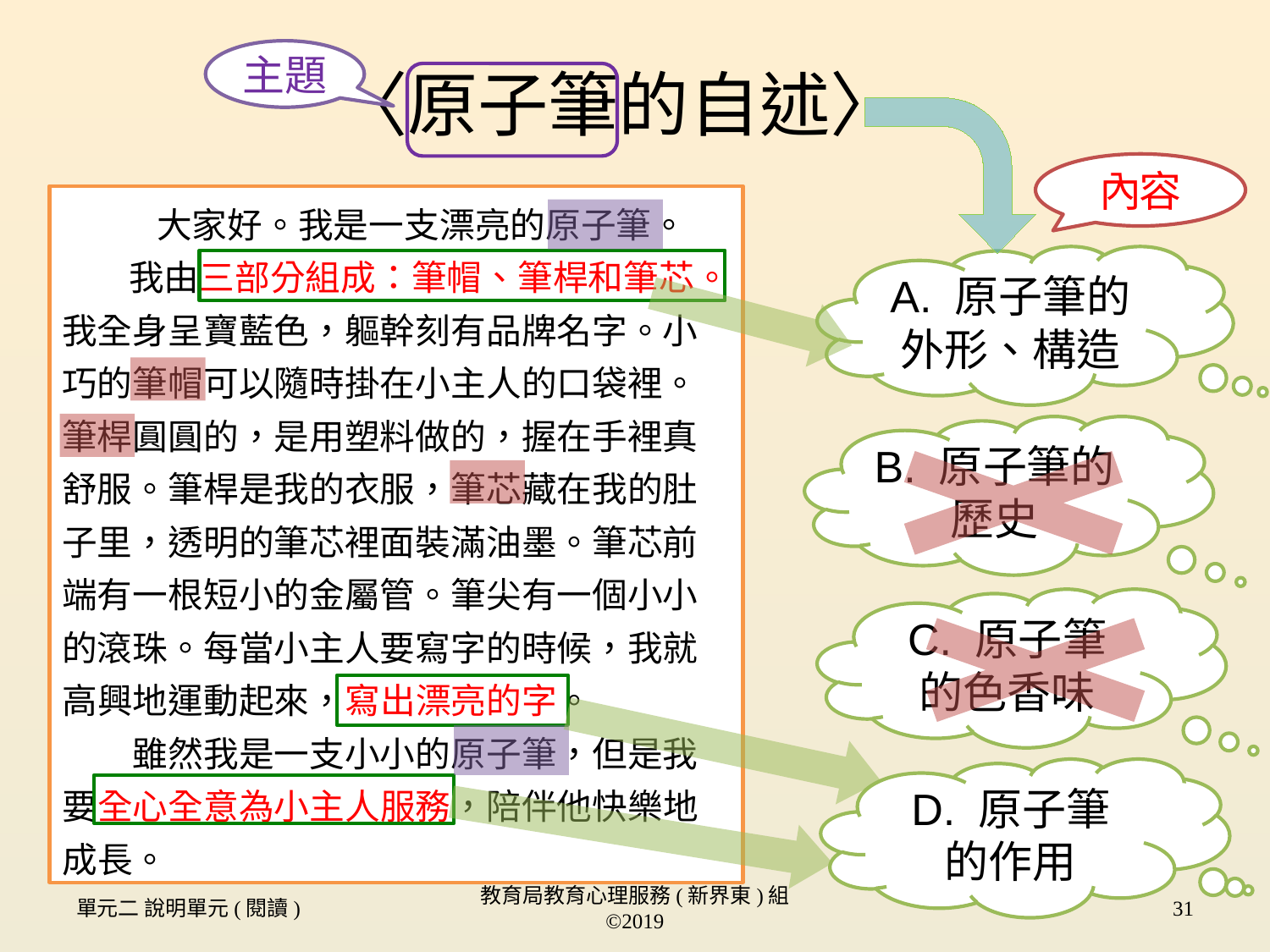

# 〈原子筆的自述〉
主題

內容
           大家好。我是一支漂亮的原子筆。
 　   我由三部分組成：筆帽、筆桿和筆芯。我全身呈寶藍色，軀幹刻有品牌名字。小巧的筆帽可以隨時掛在小主人的口袋裡。筆桿圓圓的，是用塑料做的，握在手裡真舒服。筆桿是我的衣服，筆芯藏在我的肚子里，透明的筆芯裡面裝滿油墨。筆芯前端有一根短小的金屬管。筆尖有一個小小的滾珠。每當小主人要寫字的時候，我就高興地運動起來，寫出漂亮的字。
　　雖然我是一支小小的原子筆，但是我要全心全意為小主人服務，陪伴他快樂地成長。

A. 原子筆的外形、構造

B. 原子筆的歷史

C. 原子筆的色香味

D. 原子筆的作用

單元二 說明單元(閱讀)
教育局教育心理服務(新界東)組 ©2019
31